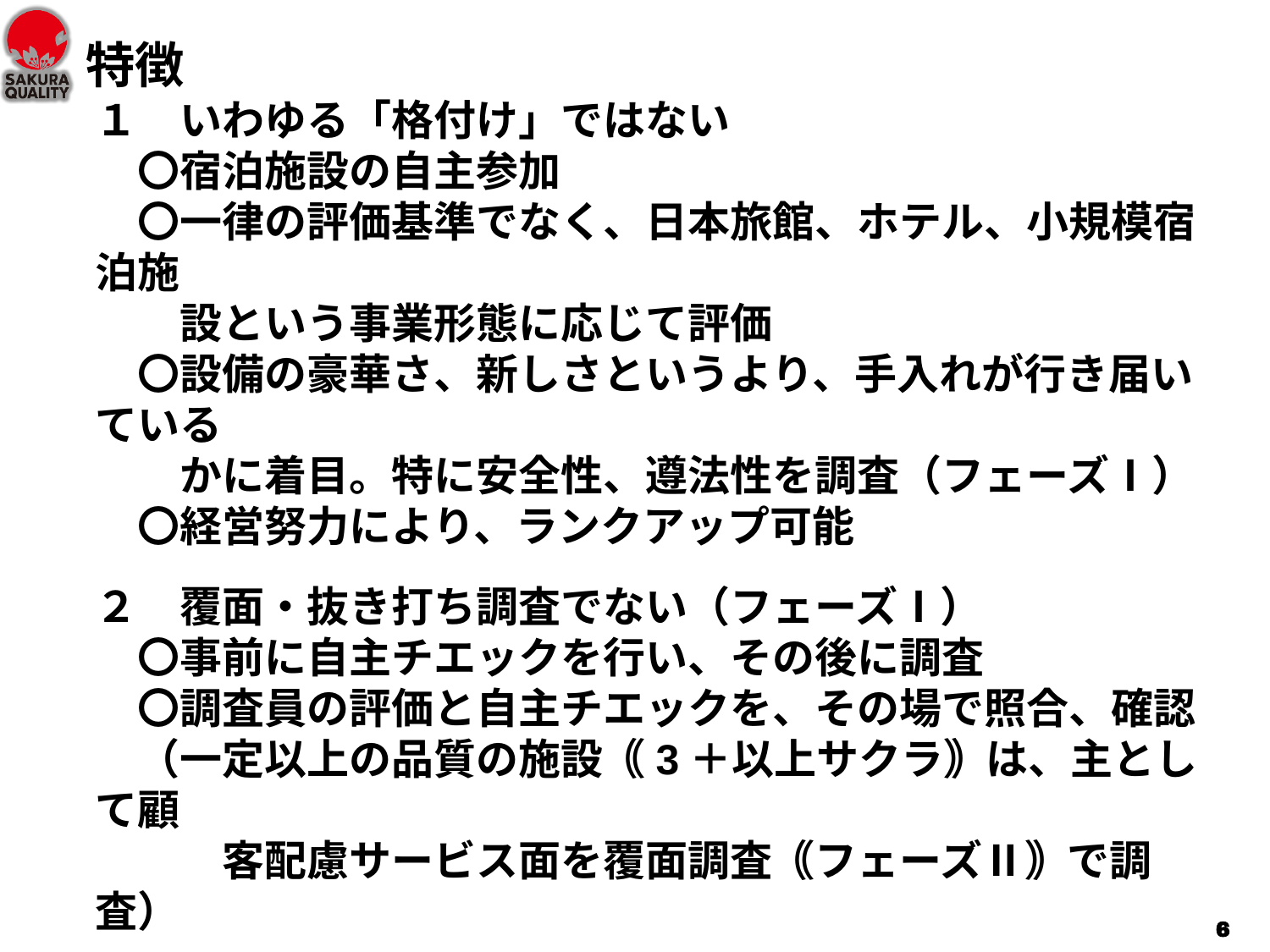

# 特徴
１　いわゆる「格付け」ではない
　〇宿泊施設の自主参加
　〇一律の評価基準でなく、日本旅館、ホテル、小規模宿泊施
　　設という事業形態に応じて評価
　〇設備の豪華さ、新しさというより、手入れが行き届いている
　　かに着目。特に安全性、遵法性を調査（フェーズⅠ）
　〇経営努力により、ランクアップ可能

２　覆面・抜き打ち調査でない（フェーズⅠ）
　〇事前に自主チエックを行い、その後に調査
　〇調査員の評価と自主チエックを、その場で照合、確認
　（一定以上の品質の施設｟3＋以上サクラ｠は、主として顧
　　　客配慮サービス面を覆面調査｟フェーズⅡ｠で調査）

３　中立的、客観的
　〇顧客視点に立った第三者評価、複数調査員

6